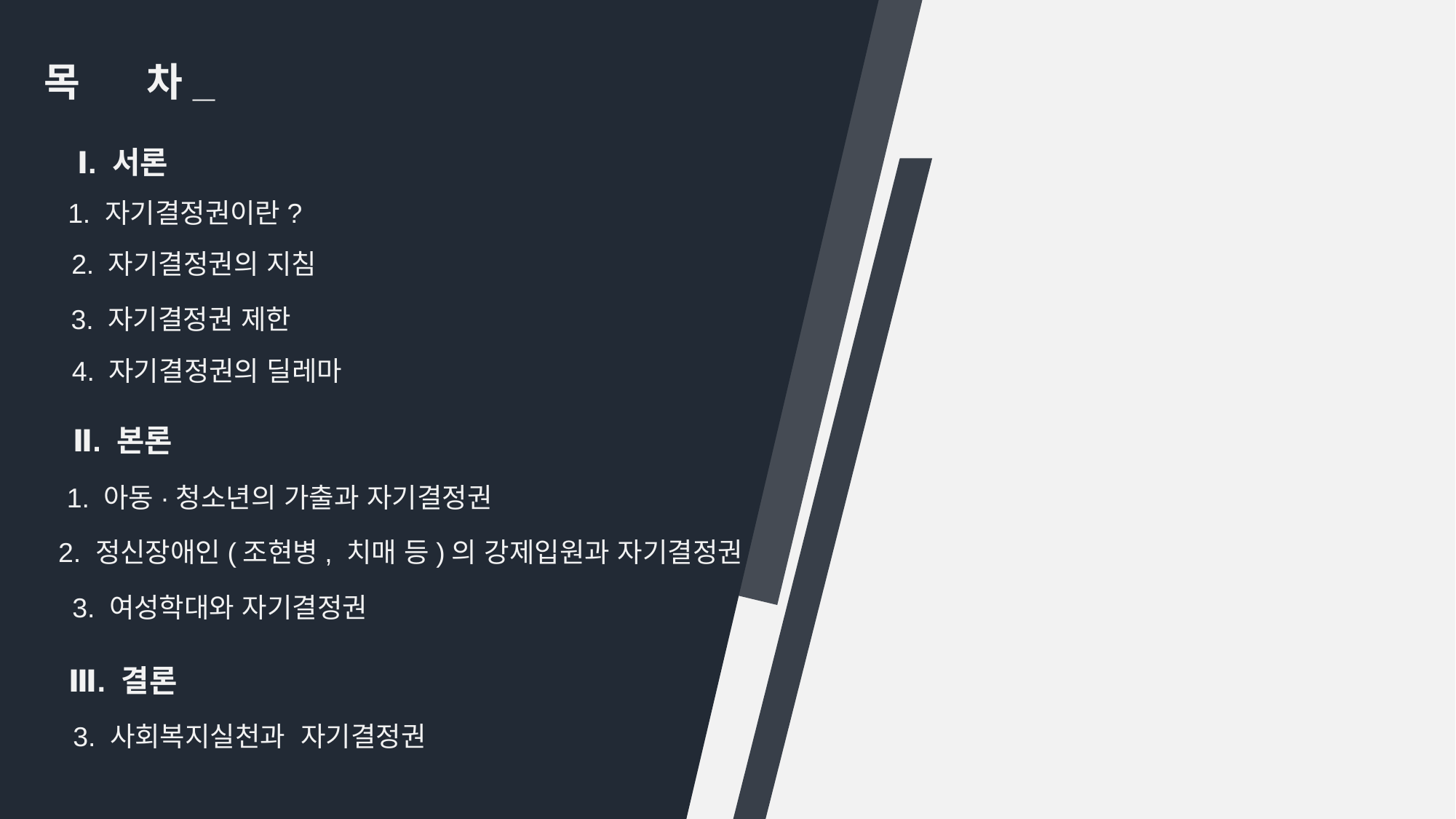

목      차_

Ⅰ. 서론
1. 자기결정권이란?
2. 자기결정권의 지침
3. 자기결정권 제한
4. 자기결정권의 딜레마
Ⅱ. 본론
1. 아동·청소년의 가출과 자기결정권
2. 정신장애인(조현병, 치매 등)의 강제입원과 자기결정권
3. 여성학대와 자기결정권
Ⅲ. 결론
3. 사회복지실천과  자기결정권